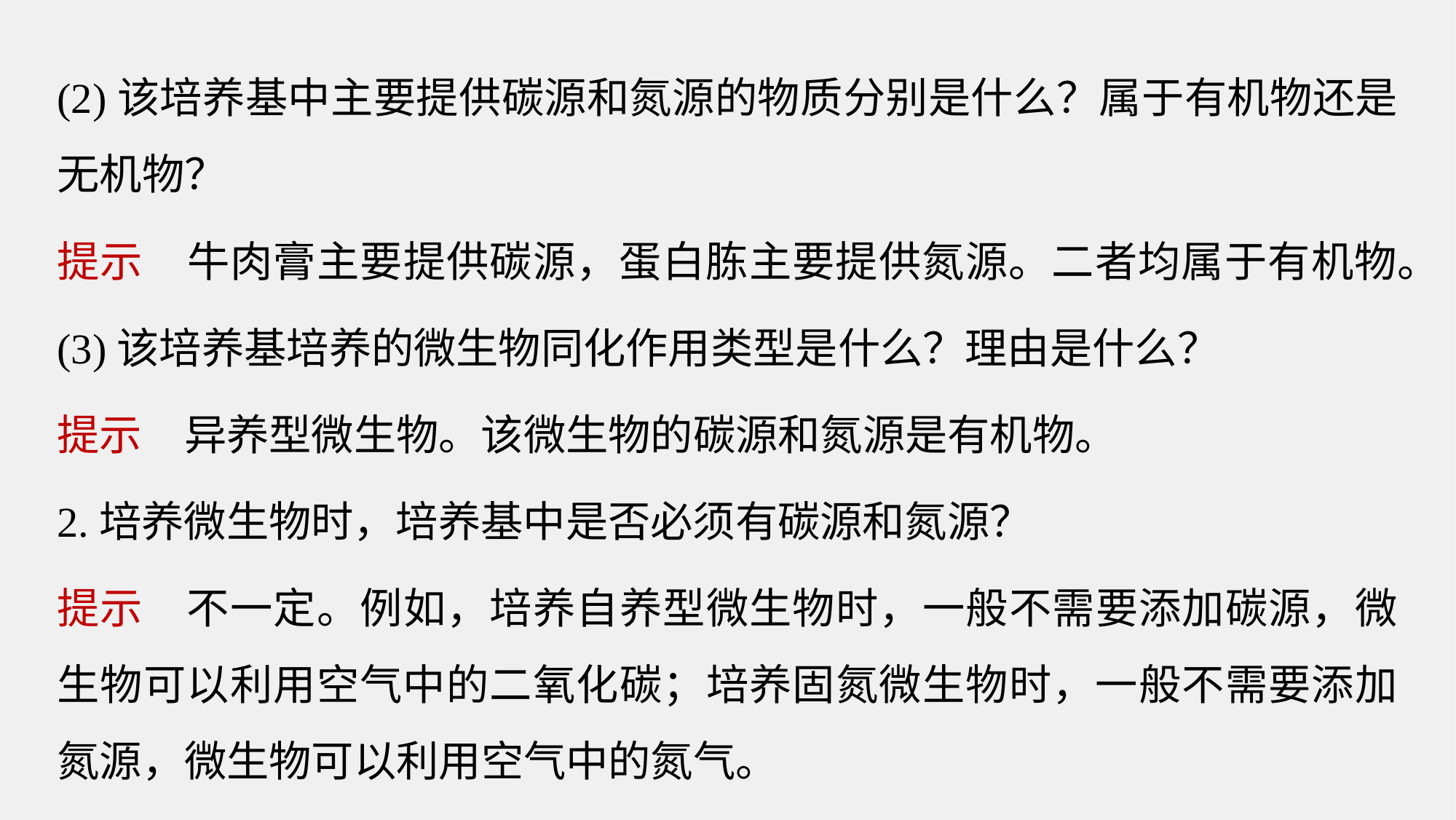

(2)该培养基中主要提供碳源和氮源的物质分别是什么？属于有机物还是无机物？
提示　牛肉膏主要提供碳源，蛋白胨主要提供氮源。二者均属于有机物。
(3)该培养基培养的微生物同化作用类型是什么？理由是什么？
提示　异养型微生物。该微生物的碳源和氮源是有机物。
2.培养微生物时，培养基中是否必须有碳源和氮源？
提示　不一定。例如，培养自养型微生物时，一般不需要添加碳源，微生物可以利用空气中的二氧化碳；培养固氮微生物时，一般不需要添加氮源，微生物可以利用空气中的氮气。